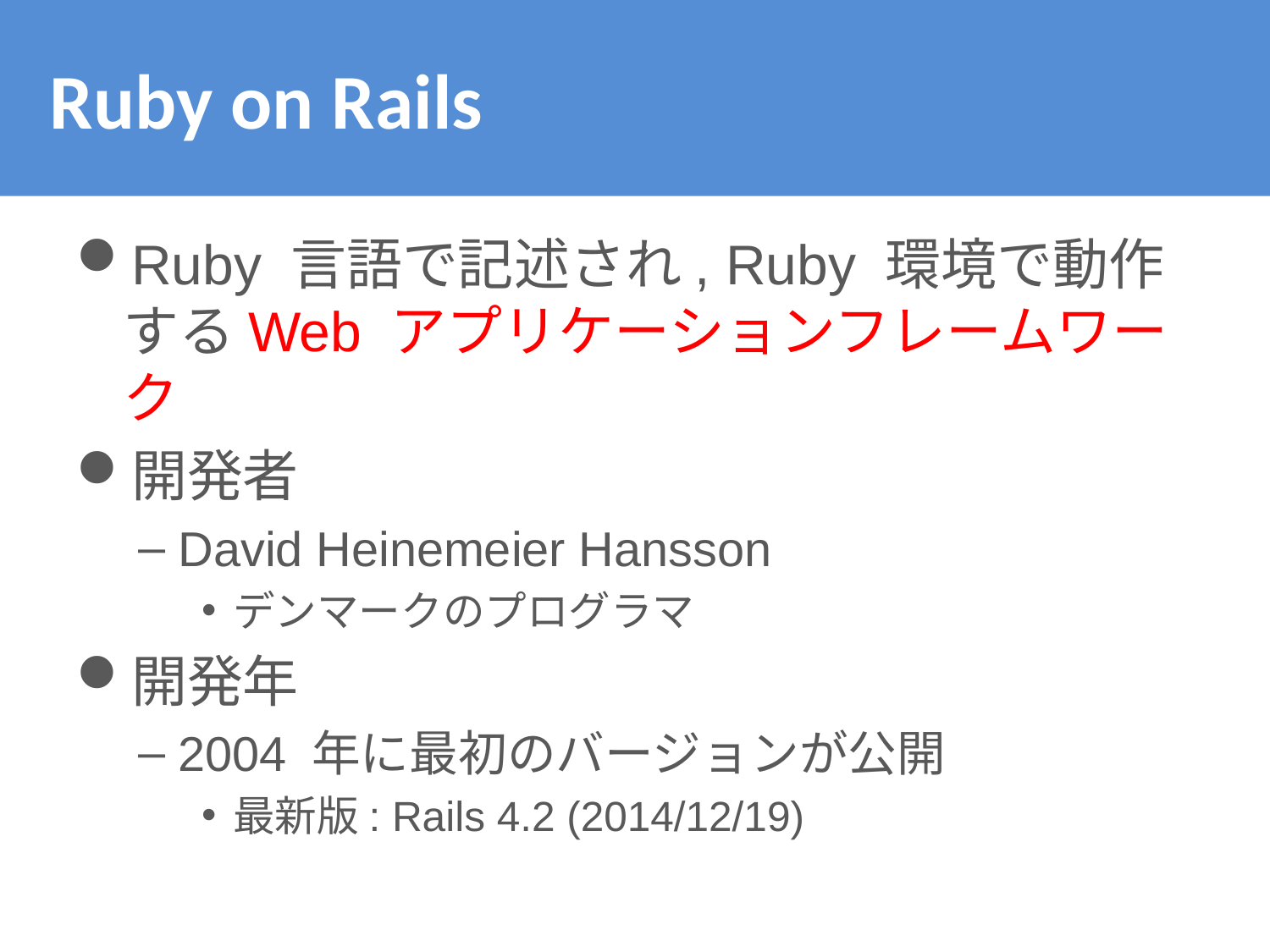

# Ruby on Rails
Ruby 言語で記述され, Ruby 環境で動作するWeb アプリケーションフレームワーク
開発者
David Heinemeier Hansson
デンマークのプログラマ
開発年
2004 年に最初のバージョンが公開
最新版: Rails 4.2 (2014/12/19)